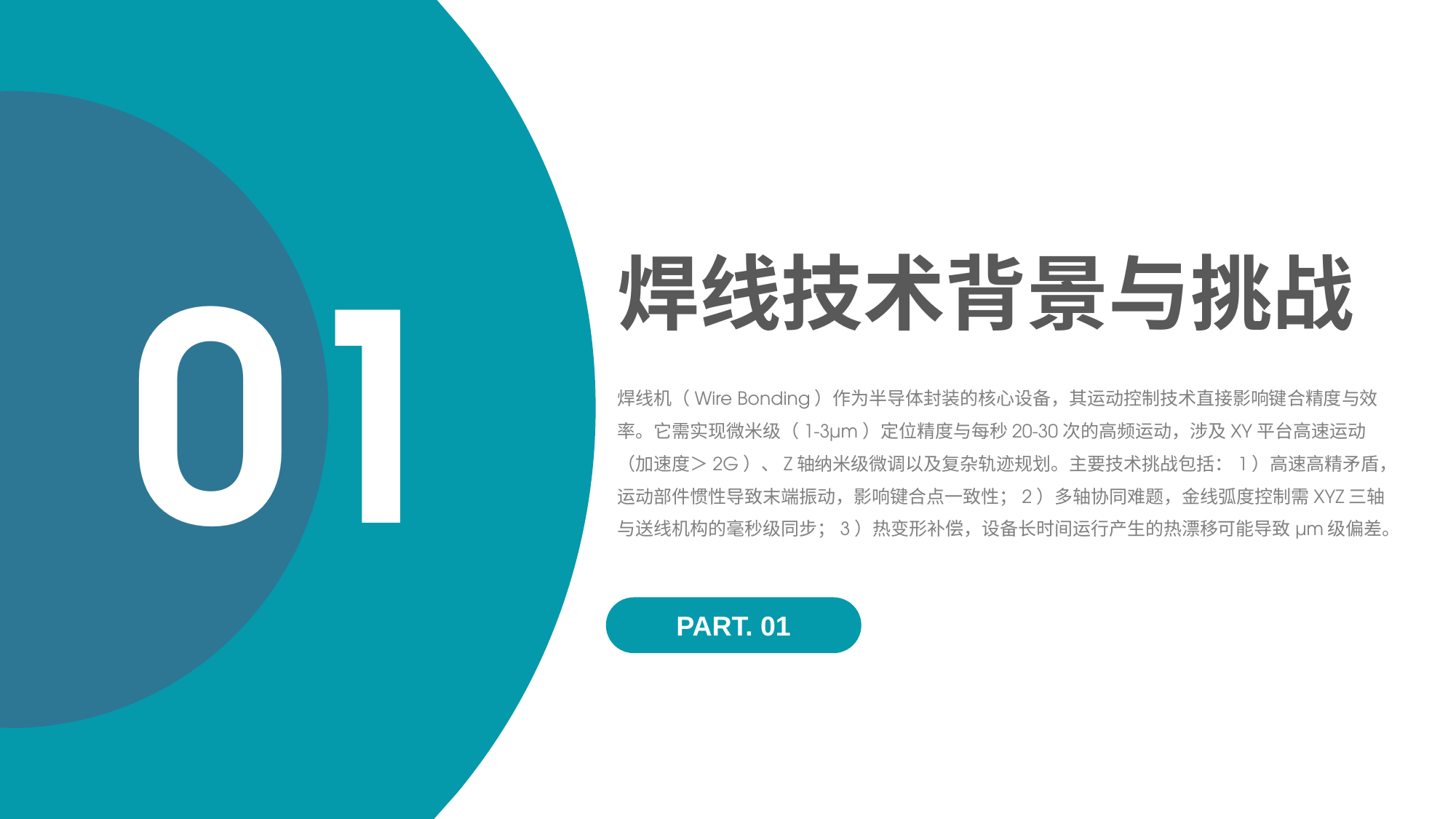

01
焊线技术背景与挑战
焊线机（Wire Bonding）作为半导体封装的核心设备，其运动控制技术直接影响键合精度与效率。它需实现微米级（1-3μm）定位精度与每秒20-30次的高频运动，涉及XY平台高速运动（加速度＞2G）、Z轴纳米级微调以及复杂轨迹规划。主要技术挑战包括：1）高速高精矛盾，运动部件惯性导致末端振动，影响键合点一致性；2）多轴协同难题，金线弧度控制需XYZ三轴与送线机构的毫秒级同步；3）热变形补偿，设备长时间运行产生的热漂移可能导致μm级偏差。
PART. 01